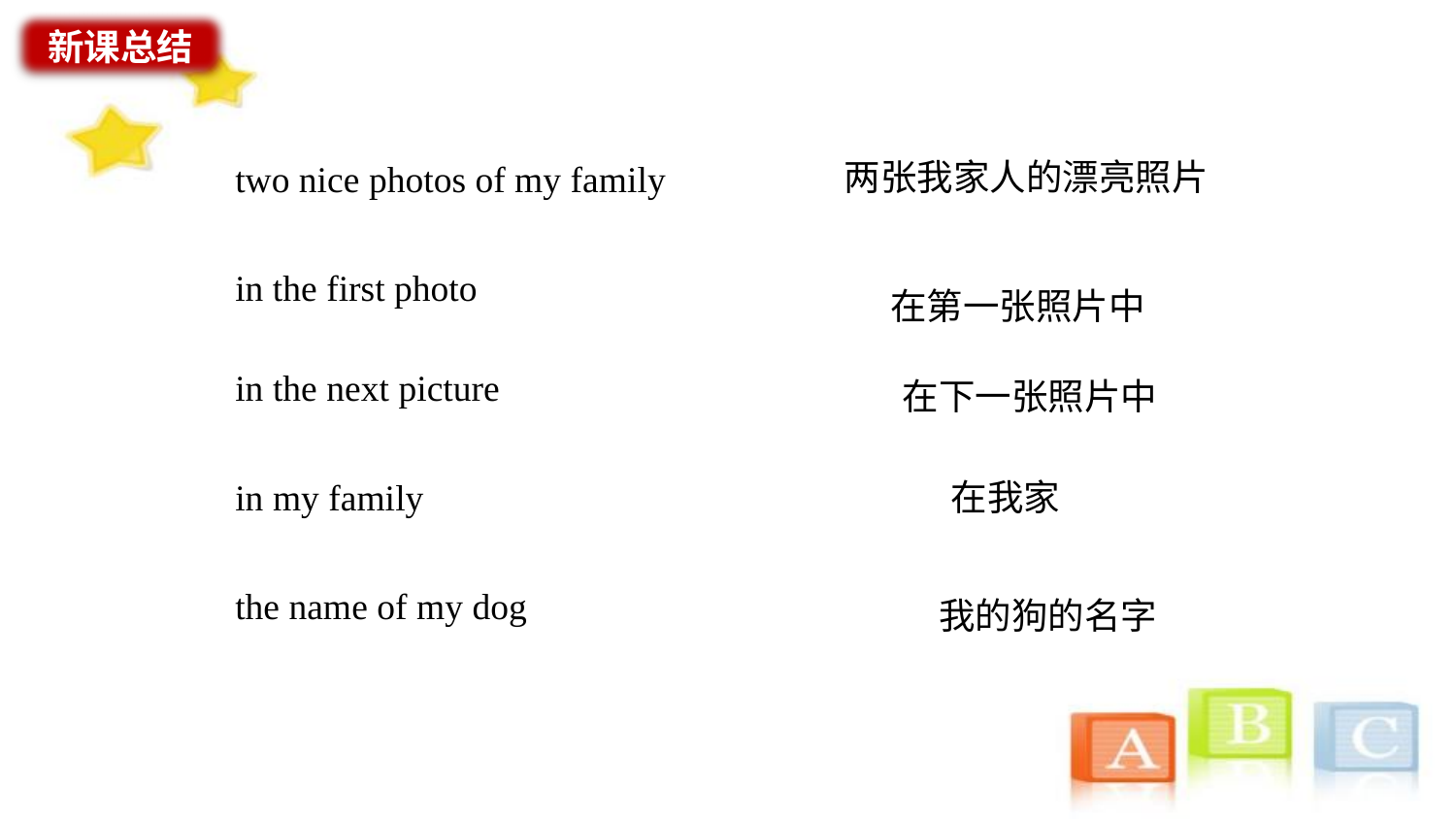

新课总结
两张我家人的漂亮照片
two nice photos of my family
in the first photo
在第一张照片中
in the next picture
在下一张照片中
in my family
在我家
the name of my dog
我的狗的名字